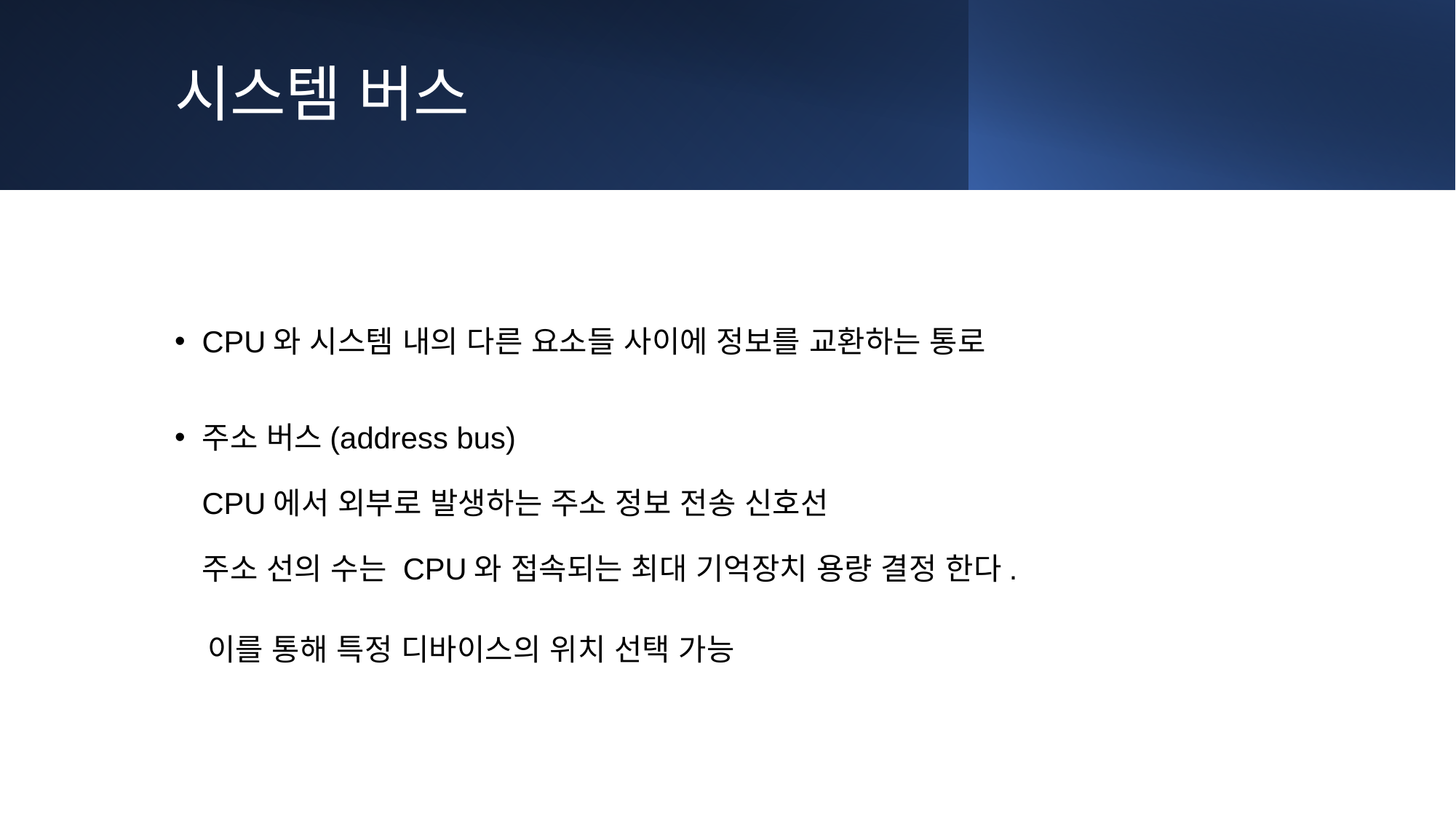

# 시스템 버스
CPU와 시스템 내의 다른 요소들 사이에 정보를 교환하는 통로

주소 버스(address bus)
CPU에서 외부로 발생하는 주소 정보 전송 신호선
주소 선의 수는 CPU와 접속되는 최대 기억장치 용량 결정 한다.
   이를 통해 특정 디바이스의 위치 선택 가능